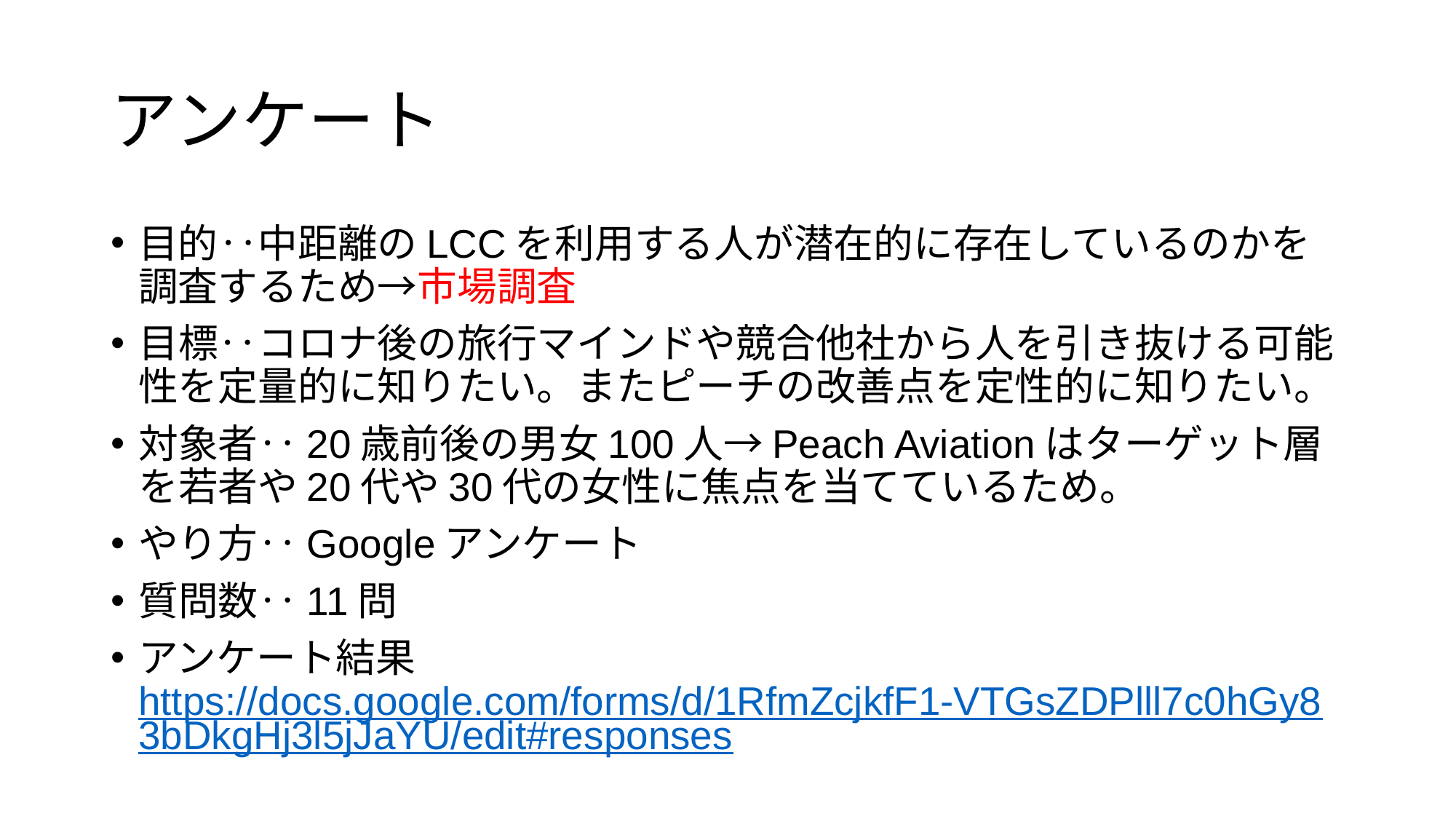

# アンケート
目的‥中距離のLCCを利用する人が潜在的に存在しているのかを調査するため→市場調査
目標‥コロナ後の旅行マインドや競合他社から人を引き抜ける可能性を定量的に知りたい。またピーチの改善点を定性的に知りたい。
対象者‥20歳前後の男女100人→Peach Aviationはターゲット層を若者や20代や30代の女性に焦点を当てているため。
やり方‥Googleアンケート
質問数‥11問
アンケート結果 https://docs.google.com/forms/d/1RfmZcjkfF1-VTGsZDPlll7c0hGy83bDkgHj3l5jJaYU/edit#responses